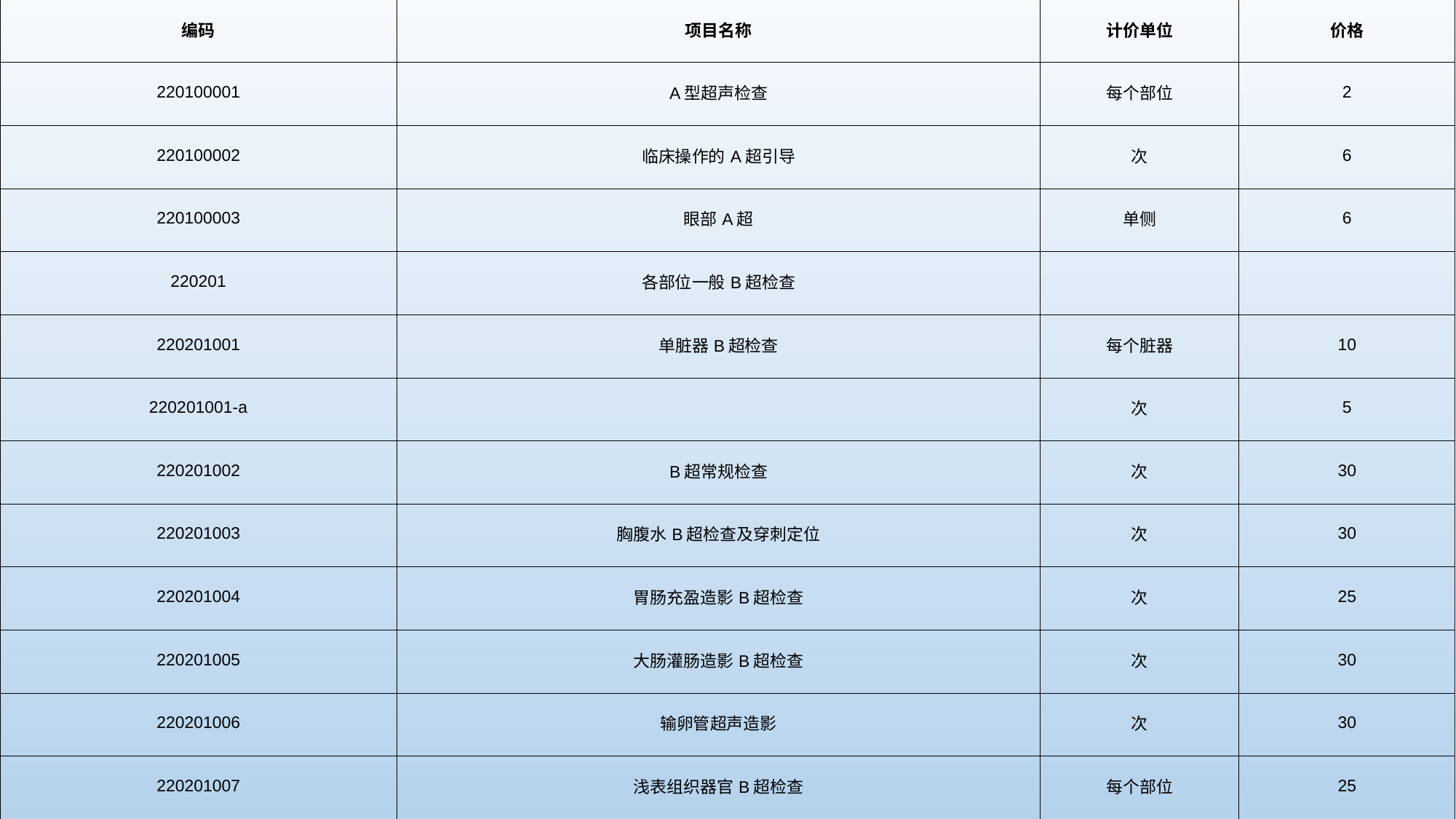

| 编码 | 项目名称 | 计价单位 | 价格 |
| --- | --- | --- | --- |
| 220100001 | A型超声检查 | 每个部位 | 2 |
| 220100002 | 临床操作的A超引导 | 次 | 6 |
| 220100003 | 眼部A超 | 单侧 | 6 |
| 220201 | 各部位一般B超检查 |  |  |
| 220201001 | 单脏器B超检查 | 每个脏器 | 10 |
| 220201001-a |  | 次 | 5 |
| 220201002 | B超常规检查 | 次 | 30 |
| 220201003 | 胸腹水B超检查及穿刺定位 | 次 | 30 |
| 220201004 | 胃肠充盈造影B超检查 | 次 | 25 |
| 220201005 | 大肠灌肠造影B超检查 | 次 | 30 |
| 220201006 | 输卵管超声造影 | 次 | 30 |
| 220201007 | 浅表组织器官B超检查 | 每个部位 | 25 |